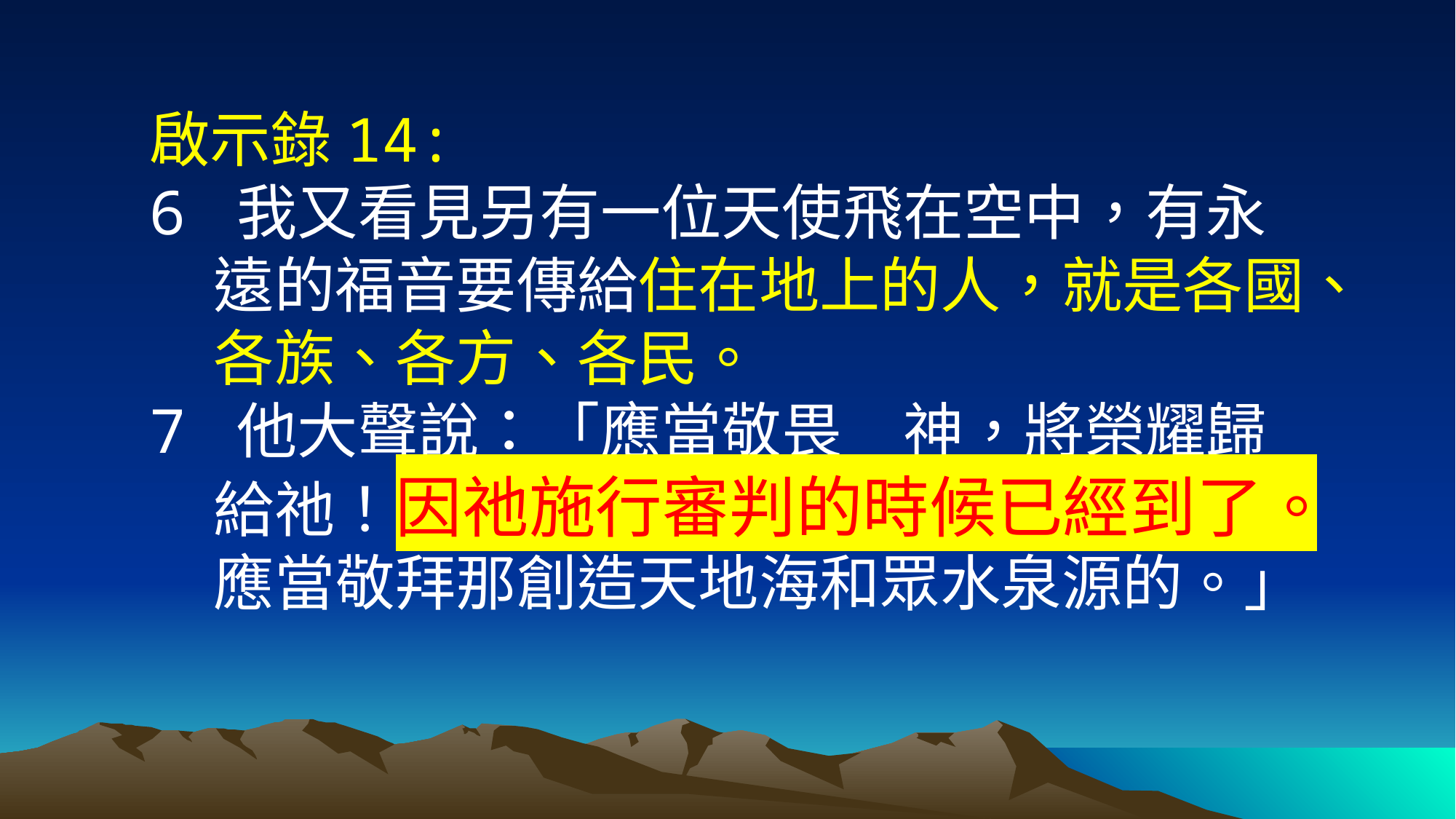

啟示錄14:
6 我又看見另有一位天使飛在空中，有永遠的福音要傳給住在地上的人，就是各國、各族、各方、各民。
7 他大聲說：「應當敬畏　神，將榮耀歸給祂！因祂施行審判的時候已經到了。應當敬拜那創造天地海和眾水泉源的。」